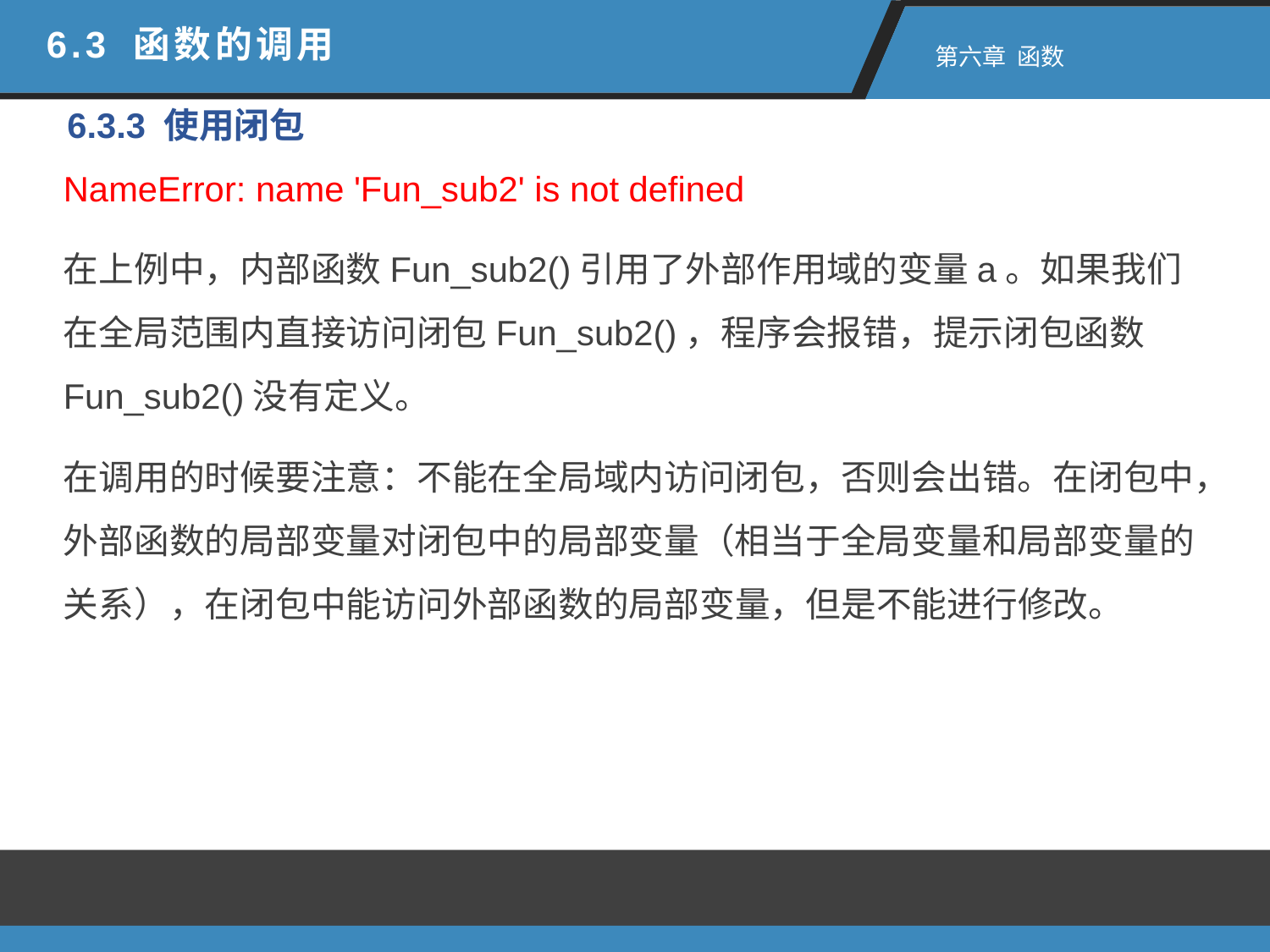

6.3 函数的调用
  第六章  函数
6.3.3 使用闭包
NameError: name 'Fun_sub2' is not defined
在上例中，内部函数Fun_sub2()引用了外部作用域的变量a。如果我们在全局范围内直接访问闭包Fun_sub2()，程序会报错，提示闭包函数Fun_sub2()没有定义。
在调用的时候要注意：不能在全局域内访问闭包，否则会出错。在闭包中，外部函数的局部变量对闭包中的局部变量（相当于全局变量和局部变量的关系），在闭包中能访问外部函数的局部变量，但是不能进行修改。